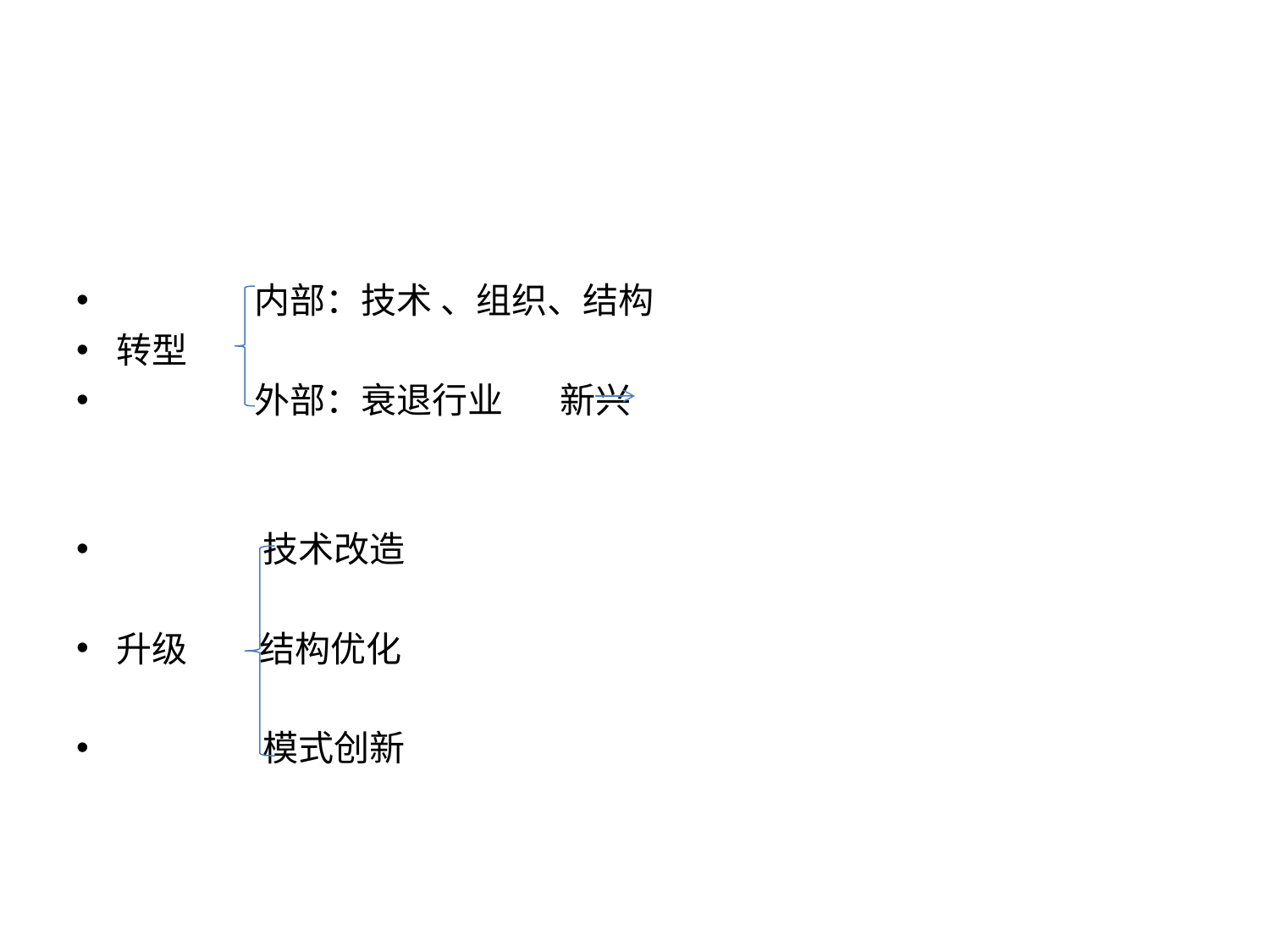

#

                 内部：技术 、组织、结构
转型
                 外部：衰退行业       新兴

                  技术改造

升级         结构优化

                  模式创新